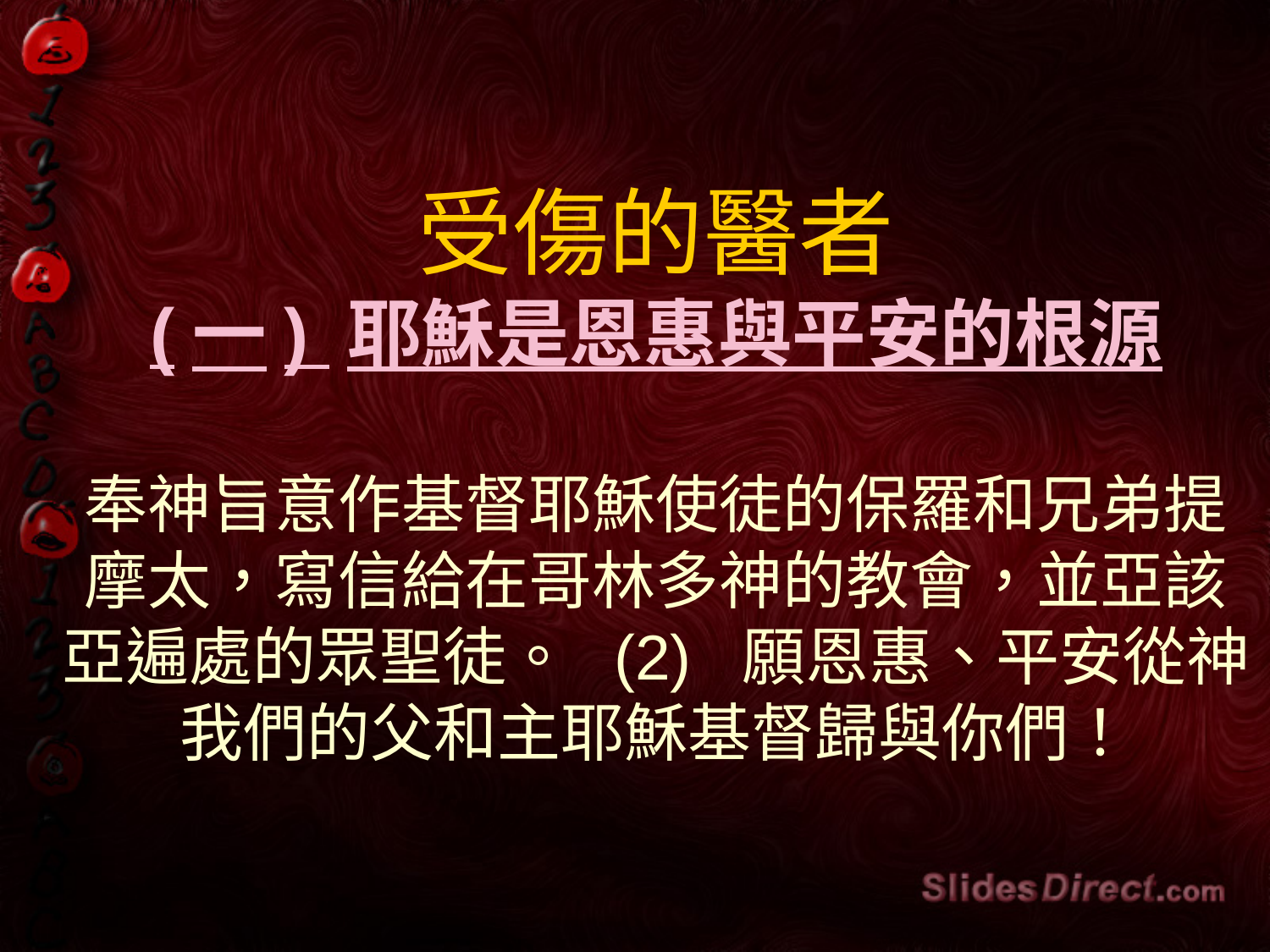

# 受傷的醫者 (一) 耶穌是恩惠與平安的根源 奉神旨意作基督耶穌使徒的保羅和兄弟提摩太，寫信給在哥林多神的教會，並亞該亞遍處的眾聖徒。  (2)  願恩惠、平安從神我們的父和主耶穌基督歸與你們！